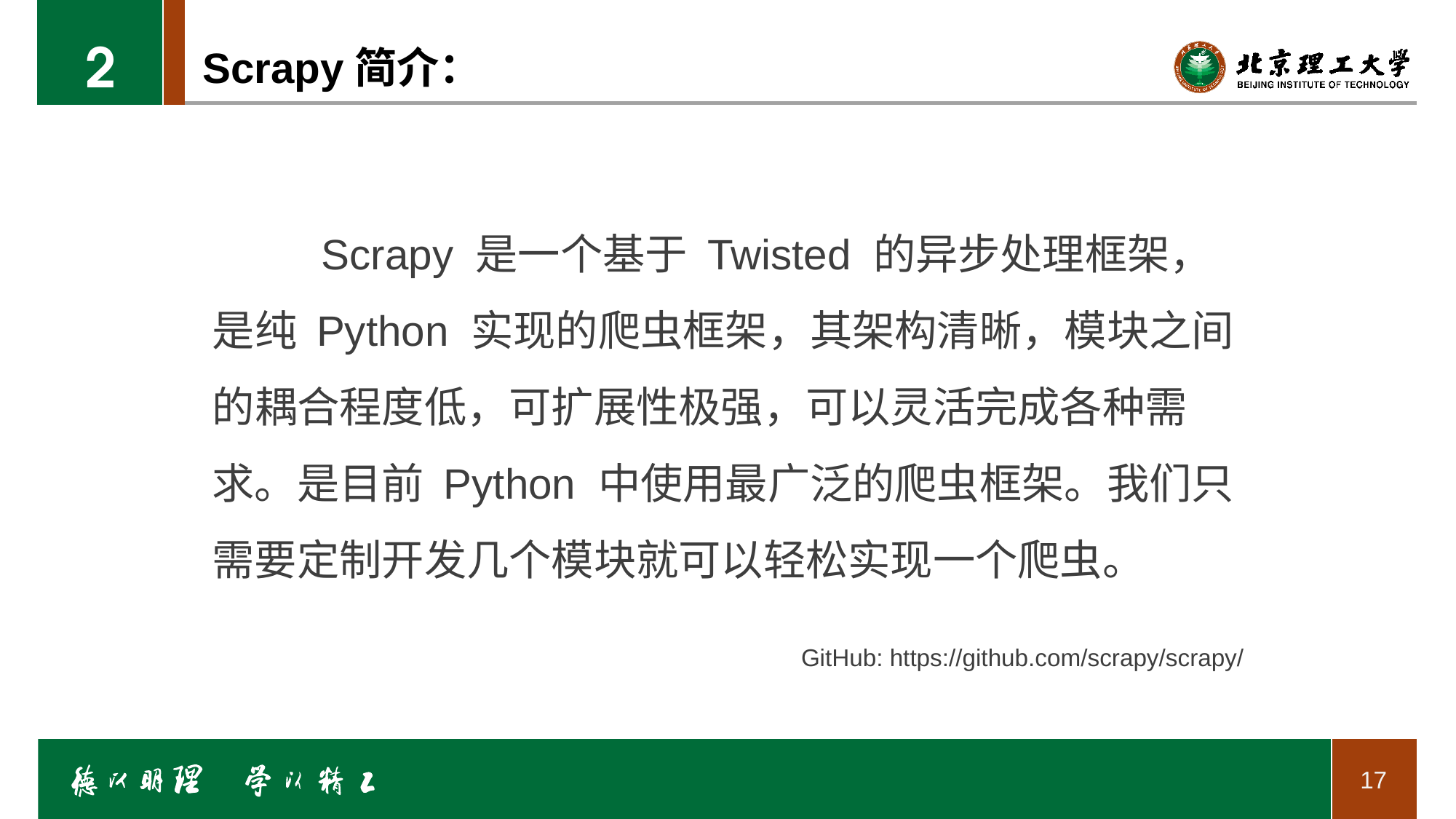

2
# Scrapy简介：
	Scrapy 是一个基于 Twisted 的异步处理框架，是纯 Python 实现的爬虫框架，其架构清晰，模块之间的耦合程度低，可扩展性极强，可以灵活完成各种需求。是目前 Python 中使用最广泛的爬虫框架。我们只需要定制开发几个模块就可以轻松实现一个爬虫。

 GitHub: https://github.com/scrapy/scrapy/